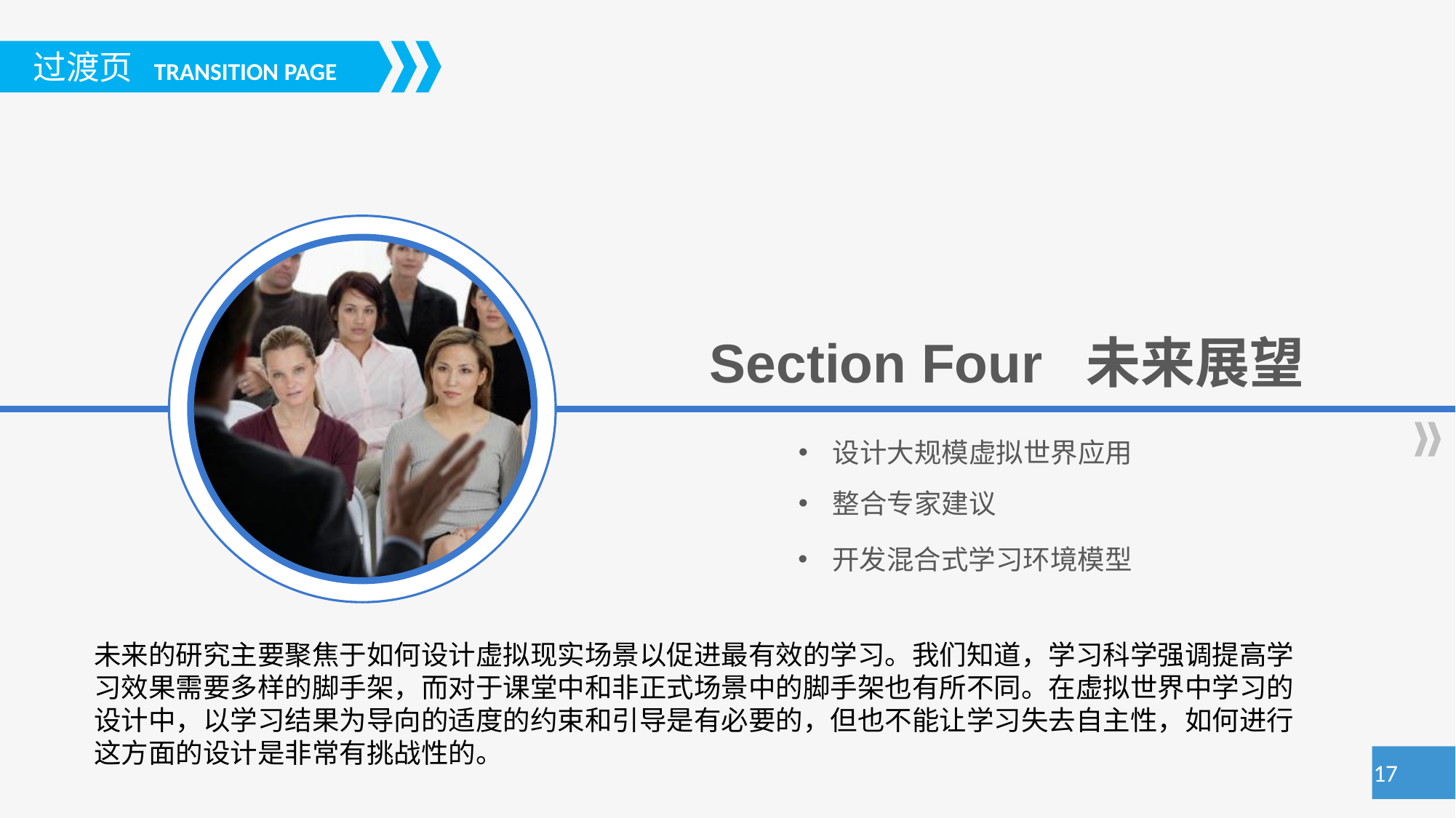

Section Four  未来展望
设计大规模虚拟世界应用
整合专家建议
开发混合式学习环境模型
未来的研究主要聚焦于如何设计虚拟现实场景以促进最有效的学习。我们知道，学习科学强调提高学习效果需要多样的脚手架，而对于课堂中和非正式场景中的脚手架也有所不同。在虚拟世界中学习的设计中，以学习结果为导向的适度的约束和引导是有必要的，但也不能让学习失去自主性，如何进行这方面的设计是非常有挑战性的。